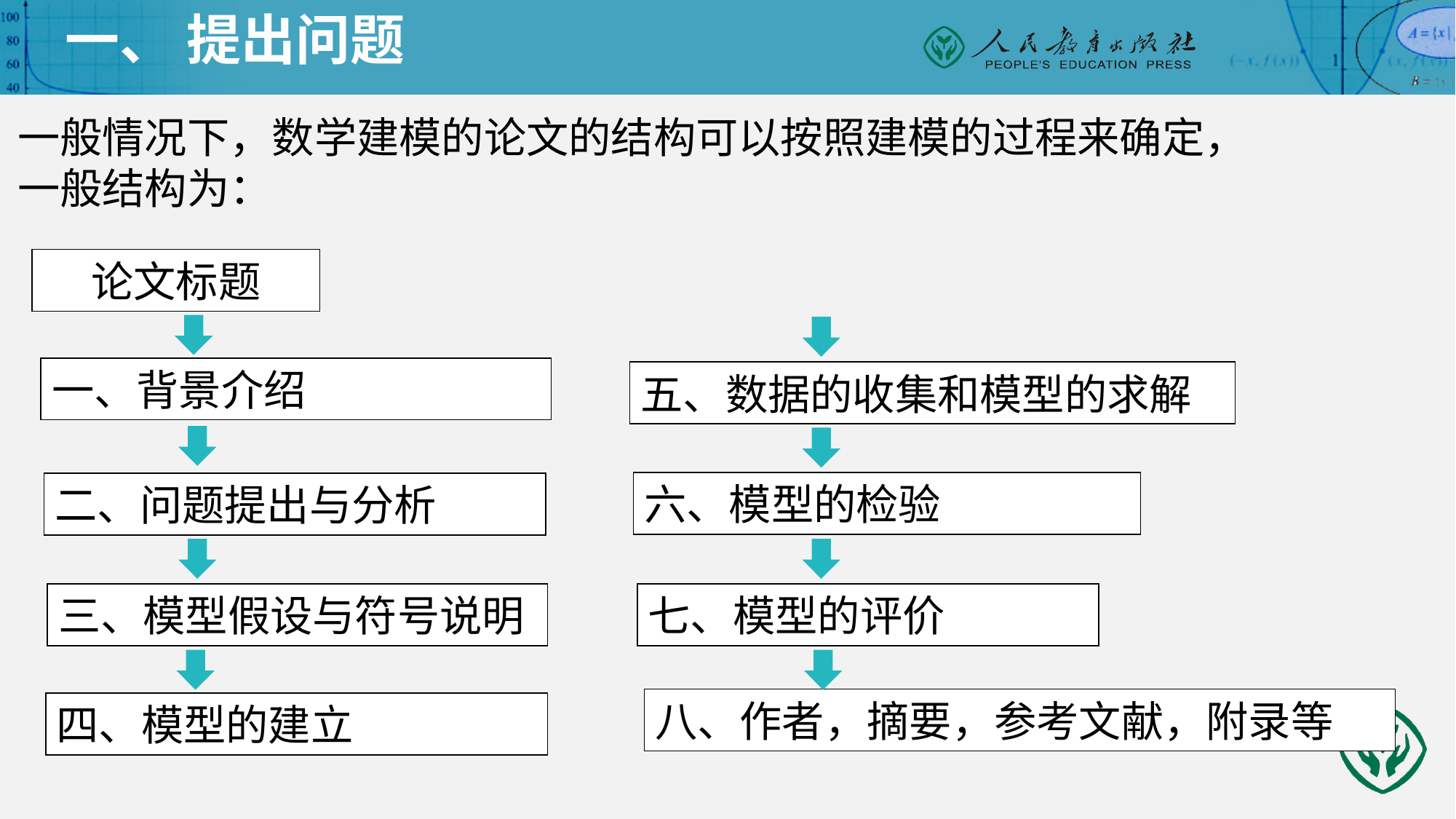

一、 提出问题
一般情况下，数学建模的论文的结构可以按照建模的过程来确定，
一般结构为：

论文标题

一、背景介绍
五、数据的收集和模型的求解

六、模型的检验
二、问题提出与分析

三、模型假设与符号说明
七、模型的评价

八、作者，摘要，参考文献，附录等
四、模型的建立